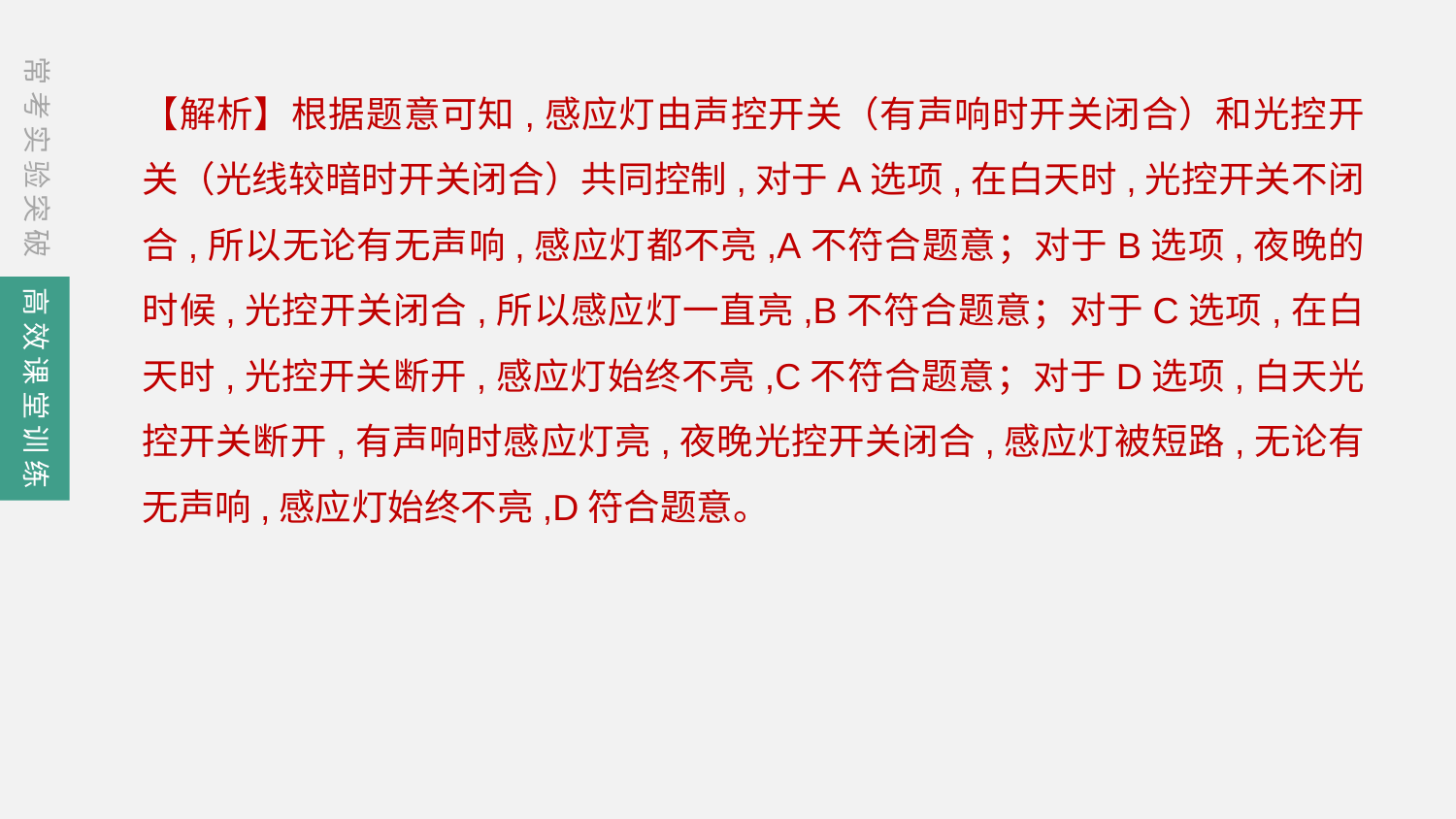

常考实验突破
【解析】根据题意可知,感应灯由声控开关（有声响时开关闭合）和光控开关（光线较暗时开关闭合）共同控制,对于A选项,在白天时,光控开关不闭合,所以无论有无声响,感应灯都不亮,A不符合题意；对于B选项,夜晚的时候,光控开关闭合,所以感应灯一直亮,B不符合题意；对于C选项,在白天时,光控开关断开,感应灯始终不亮,C不符合题意；对于D选项,白天光控开关断开,有声响时感应灯亮,夜晚光控开关闭合,感应灯被短路,无论有无声响,感应灯始终不亮,D符合题意。

高效课堂训练